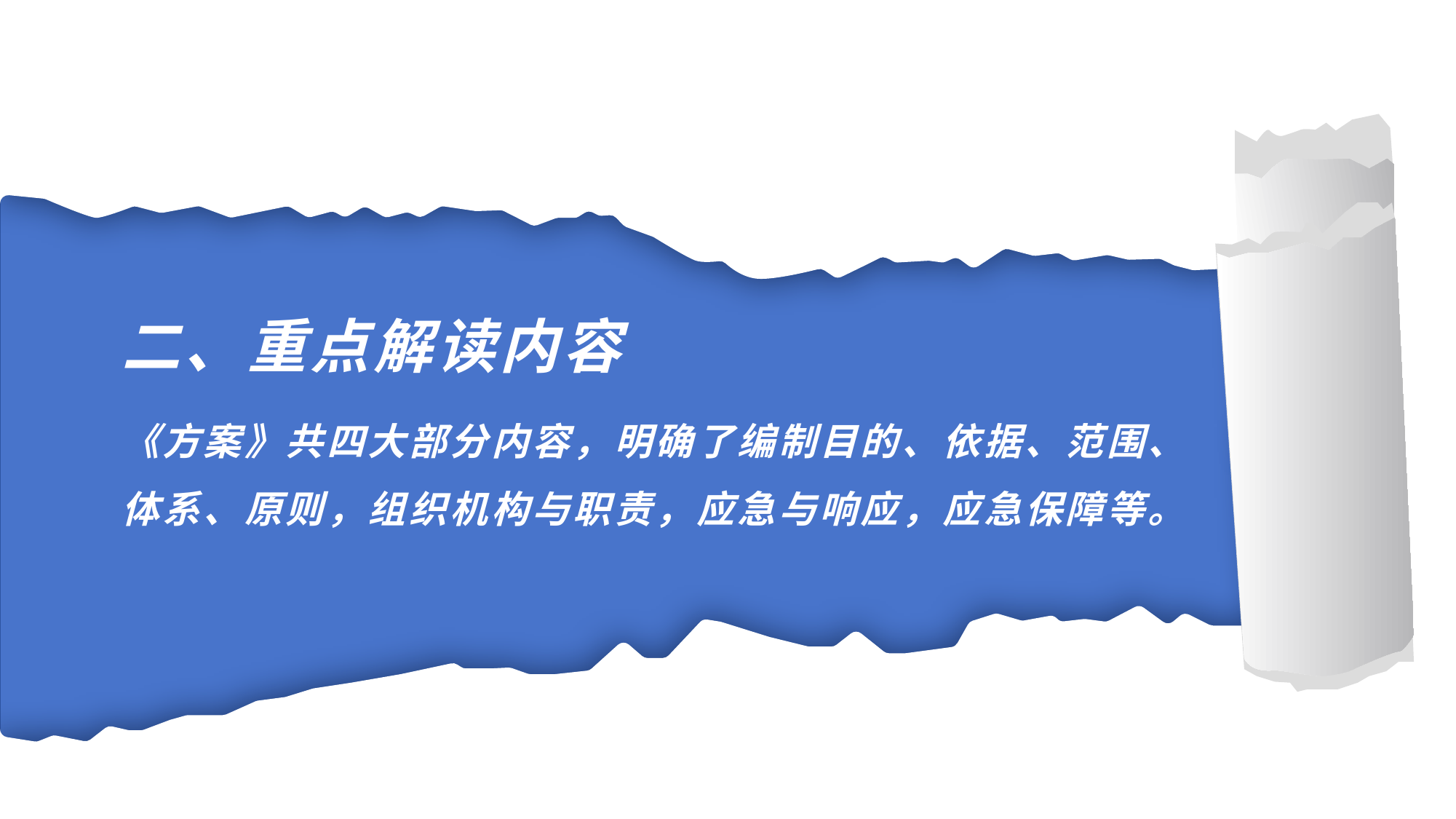

# 二、重点解读内容

《方案》共四大部分内容，明确了编制目的、依据、范围、体系、原则，组织机构与职责，应急与响应，应急保障等。